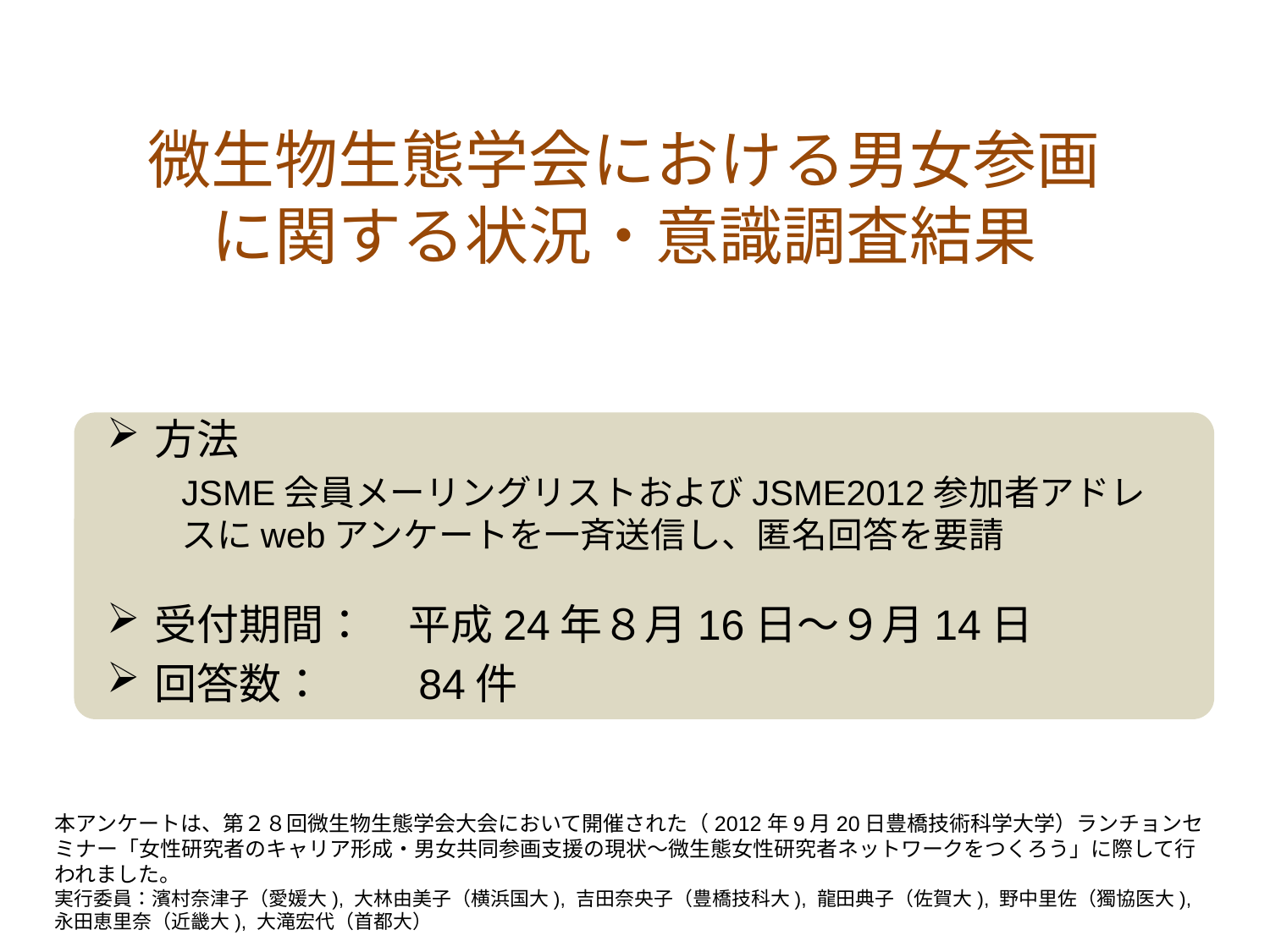

# 微生物生態学会における男女参画 に関する状況・意識調査結果
方法
JSME会員メーリングリストおよびJSME2012参加者アドレスにwebアンケートを一斉送信し、匿名回答を要請
受付期間：　平成24年８月16日～９月14日
回答数：　　84件

本アンケートは、第２８回微生物生態学会大会において開催された（2012年9月20日豊橋技術科学大学）ランチョンセミナー「女性研究者のキャリア形成・男女共同参画支援の現状～微生態女性研究者ネットワークをつくろう」に際して行われました。
実行委員：濱村奈津子（愛媛大), 大林由美子（横浜国大), 吉田奈央子（豊橋技科大), 龍田典子（佐賀大), 野中里佐（獨協医大), 永田恵里奈（近畿大), 大滝宏代（首都大）